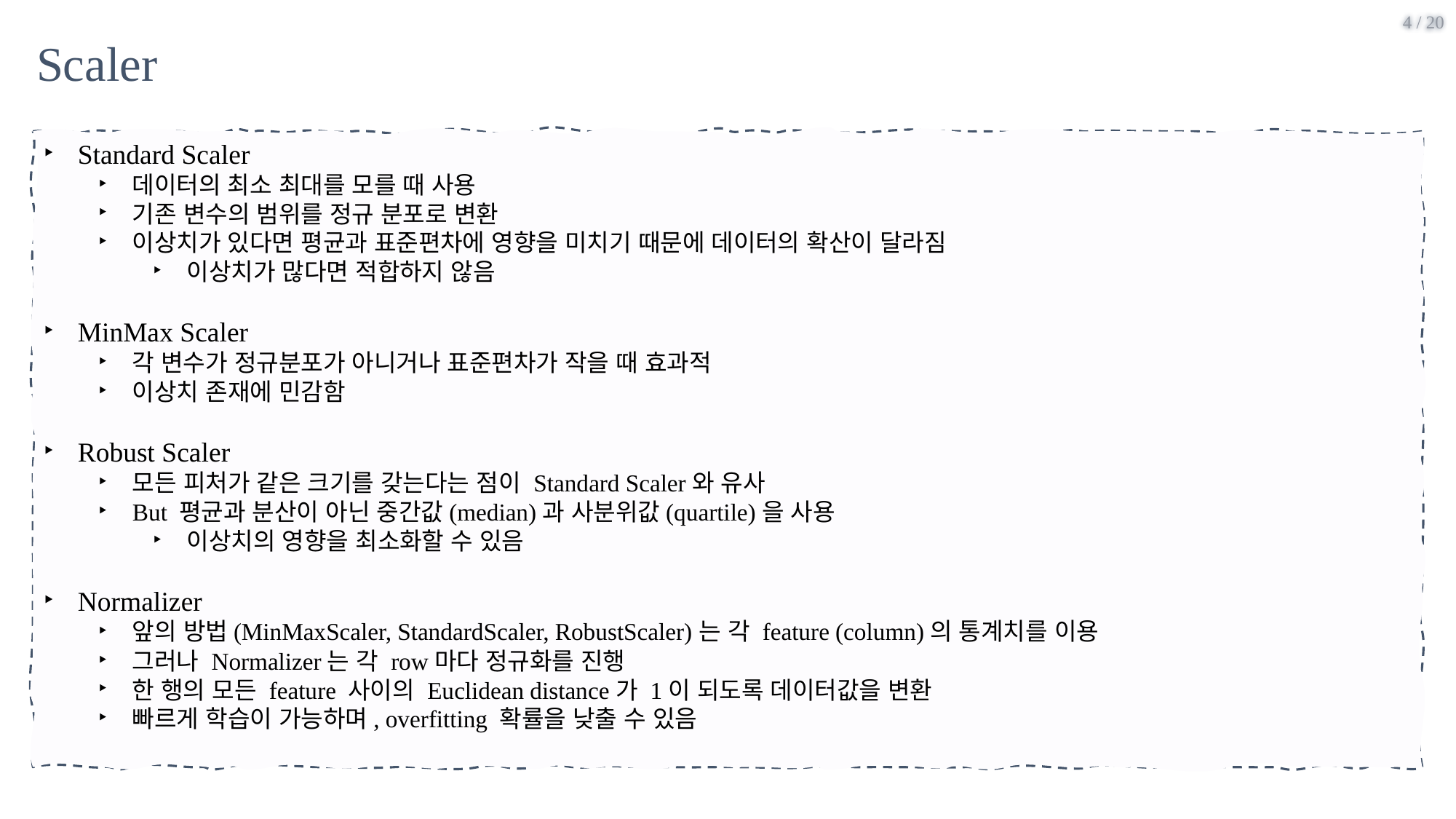

4 / 20
Scaler
Standard Scaler
데이터의 최소 최대를 모를 때 사용
기존 변수의 범위를 정규 분포로 변환
이상치가 있다면 평균과 표준편차에 영향을 미치기 때문에 데이터의 확산이 달라짐
이상치가 많다면 적합하지 않음

MinMax Scaler
각 변수가 정규분포가 아니거나 표준편차가 작을 때 효과적
이상치 존재에 민감함

Robust Scaler
모든 피처가 같은 크기를 갖는다는 점이 Standard Scaler와 유사
But 평균과 분산이 아닌 중간값(median)과 사분위값(quartile)을 사용
이상치의 영향을 최소화할 수 있음

Normalizer
앞의 방법(MinMaxScaler, StandardScaler, RobustScaler)는 각 feature (column)의 통계치를 이용
그러나 Normalizer는 각 row마다 정규화를 진행
한 행의 모든 feature 사이의 Euclidean distance가 1이 되도록 데이터값을 변환
빠르게 학습이 가능하며, overfitting 확률을 낮출 수 있음